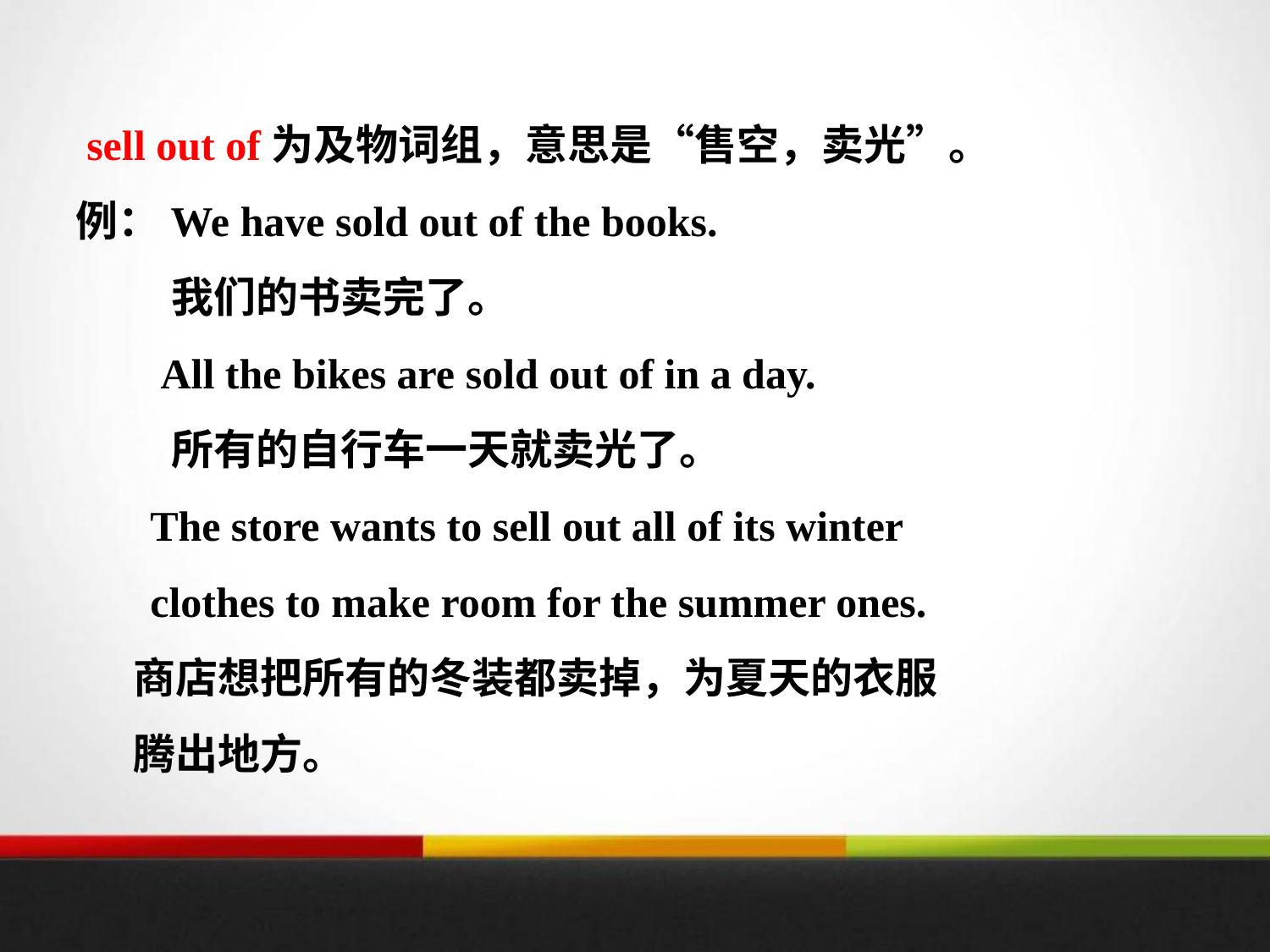

sell out of为及物词组，意思是“售空，卖光”。
例：We have sold out of the books.
         我们的书卖完了。
        All the bikes are sold out of in a day.
         所有的自行车一天就卖光了。
       The store wants to sell out all of its winter
       clothes to make room for the summer ones.
     商店想把所有的冬装都卖掉，为夏天的衣服
     腾出地方。